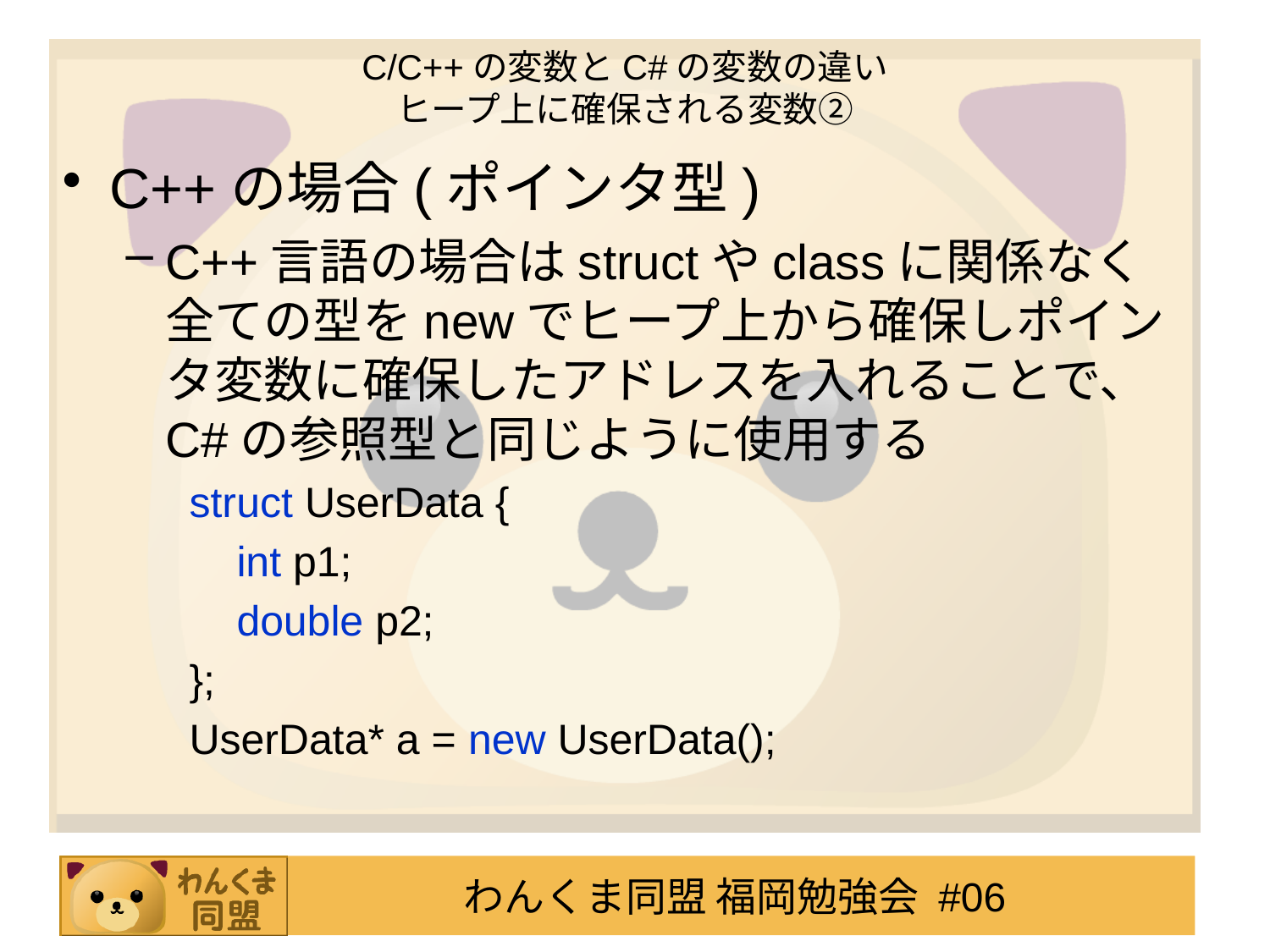

# C/C++の変数とC#の変数の違い ヒープ上に確保される変数②
C++の場合(ポインタ型)
C++言語の場合はstructやclassに関係なく全ての型をnewでヒープ上から確保しポインタ変数に確保したアドレスを入れることで、C#の参照型と同じように使用する
struct UserData {
    int p1;
    double p2;
};
UserData* a = new UserData();